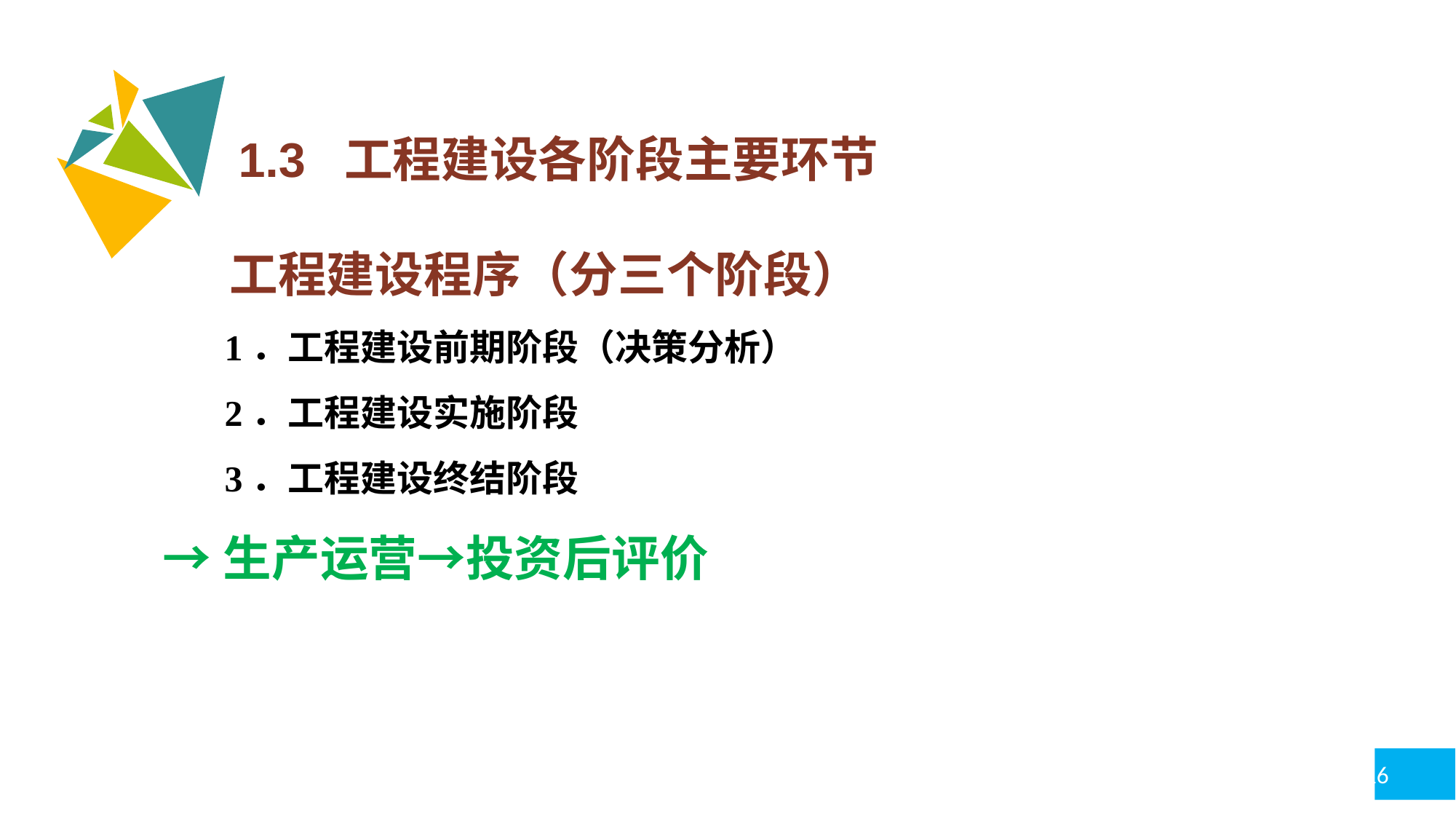

1.3  工程建设各阶段主要环节

       工程建设程序（分三个阶段）
        1．工程建设前期阶段（决策分析）
        2．工程建设实施阶段
        3．工程建设终结阶段
 →生产运营→投资后评价